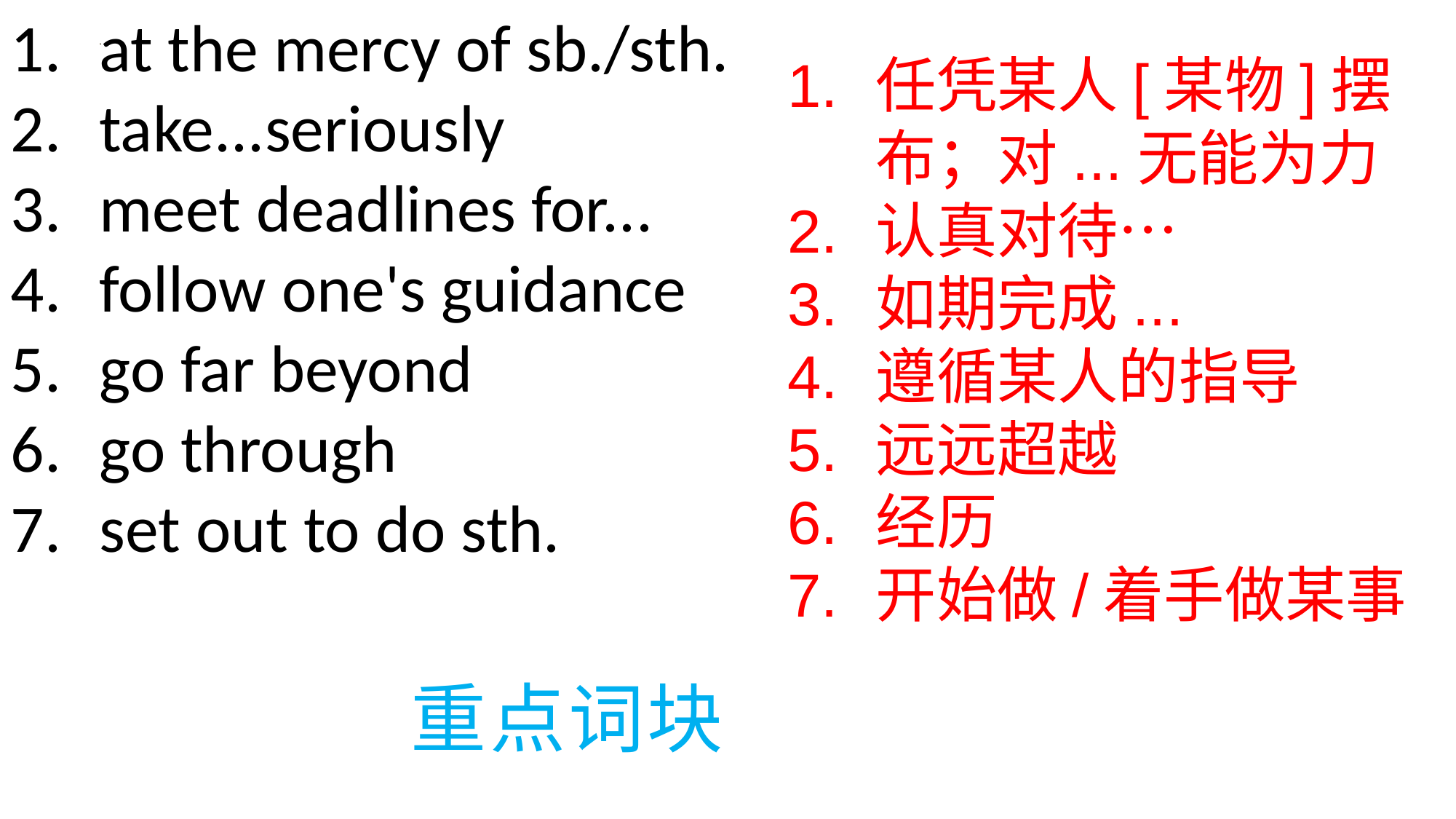

at the mercy of sb./sth.
take...seriously
meet deadlines for...
follow one's guidance
go far beyond
go through
set out to do sth.
任凭某人[某物]摆布；对...无能为力
认真对待…
如期完成...
遵循某人的指导
远远超越
经历
开始做/着手做某事
0
重点词块